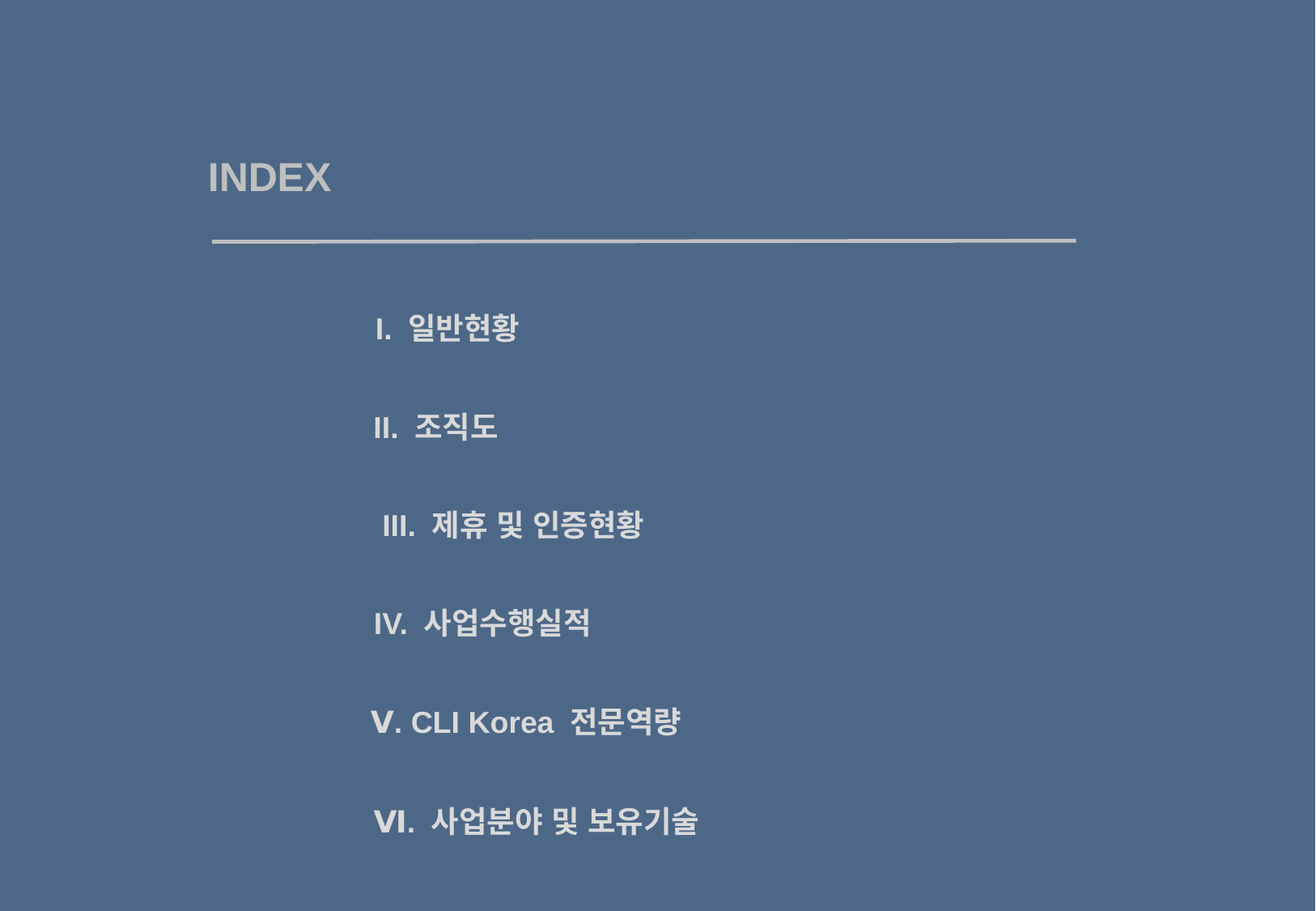

24
18
14
INDEX
12
I. 일반현황
II. 조직도
III. 제휴 및 인증현황
IV. 사업수행실적
Ⅴ. CLI Korea 전문역량
Ⅵ. 사업분야 및 보유기술